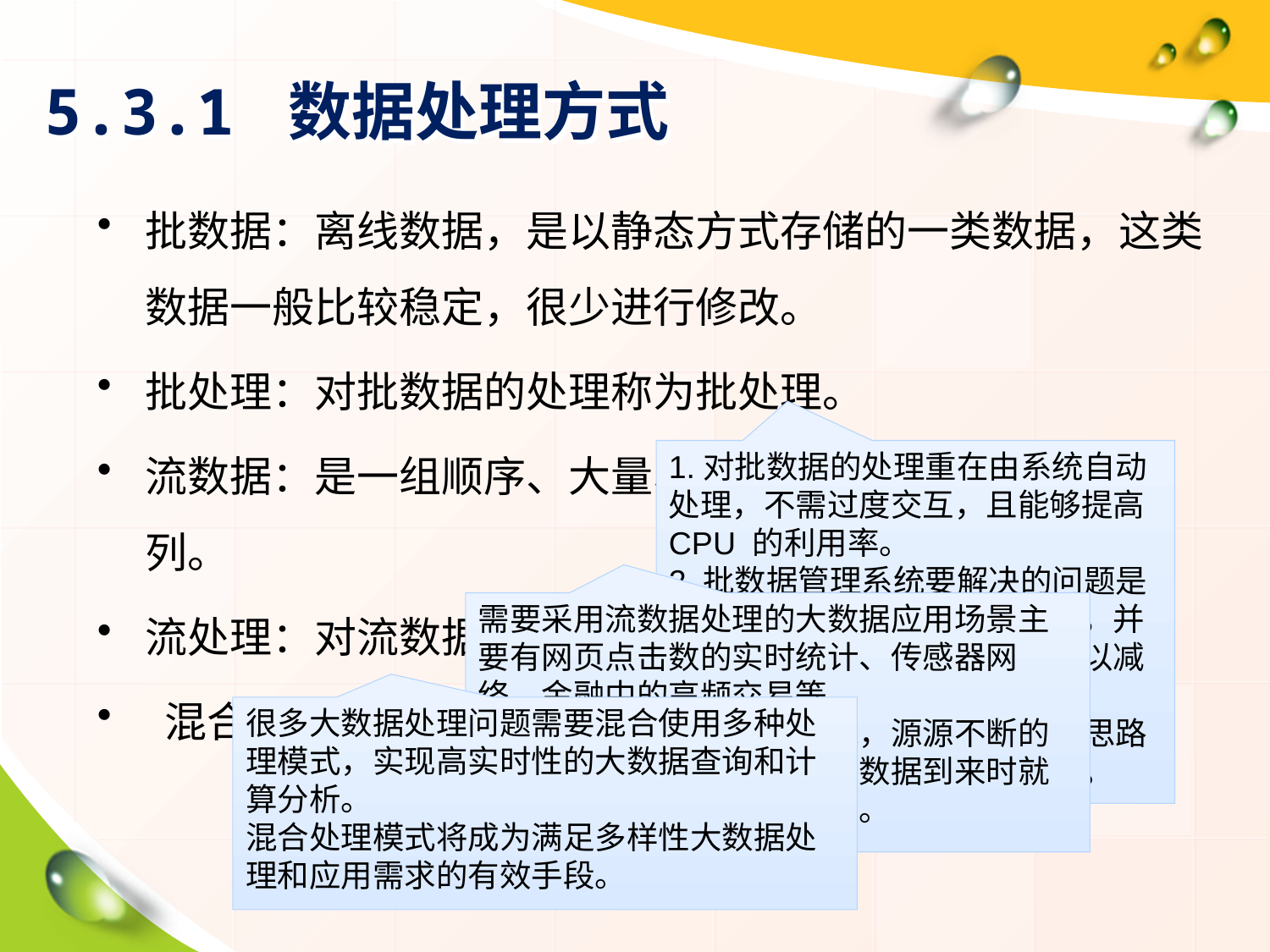

# 5.3.1 数据处理方式
批数据：离线数据，是以静态方式存储的一类数据，这类数据一般比较稳定，很少进行修改。
批处理：对批数据的处理称为批处理。
流数据：是一组顺序、大量、快速、连续到达的数据序列。
流处理：对流数据的处理称为流处理。
 混合处理模式

1.对批数据的处理重在由系统自动处理，不需过度交互，且能够提高 CPU 的利用率。
2.批数据管理系统要解决的问题是分布式存储与分布式计算问题，并且需要尽量保证数据的本地性以减少网络开销。
3.目前较为流行的分布式计算思路为“计算向数据移动”的理念。
需要采用流数据处理的大数据应用场景主要有网页点击数的实时统计、传感器网络、金融中的高频交易等。
流处理模式是将数据视为流，源源不断的数据组成了数据流，当新的数据到来时就立刻处理并返回所需的结果。

很多大数据处理问题需要混合使用多种处理模式，实现高实时性的大数据查询和计算分析。
混合处理模式将成为满足多样性大数据处理和应用需求的有效手段。